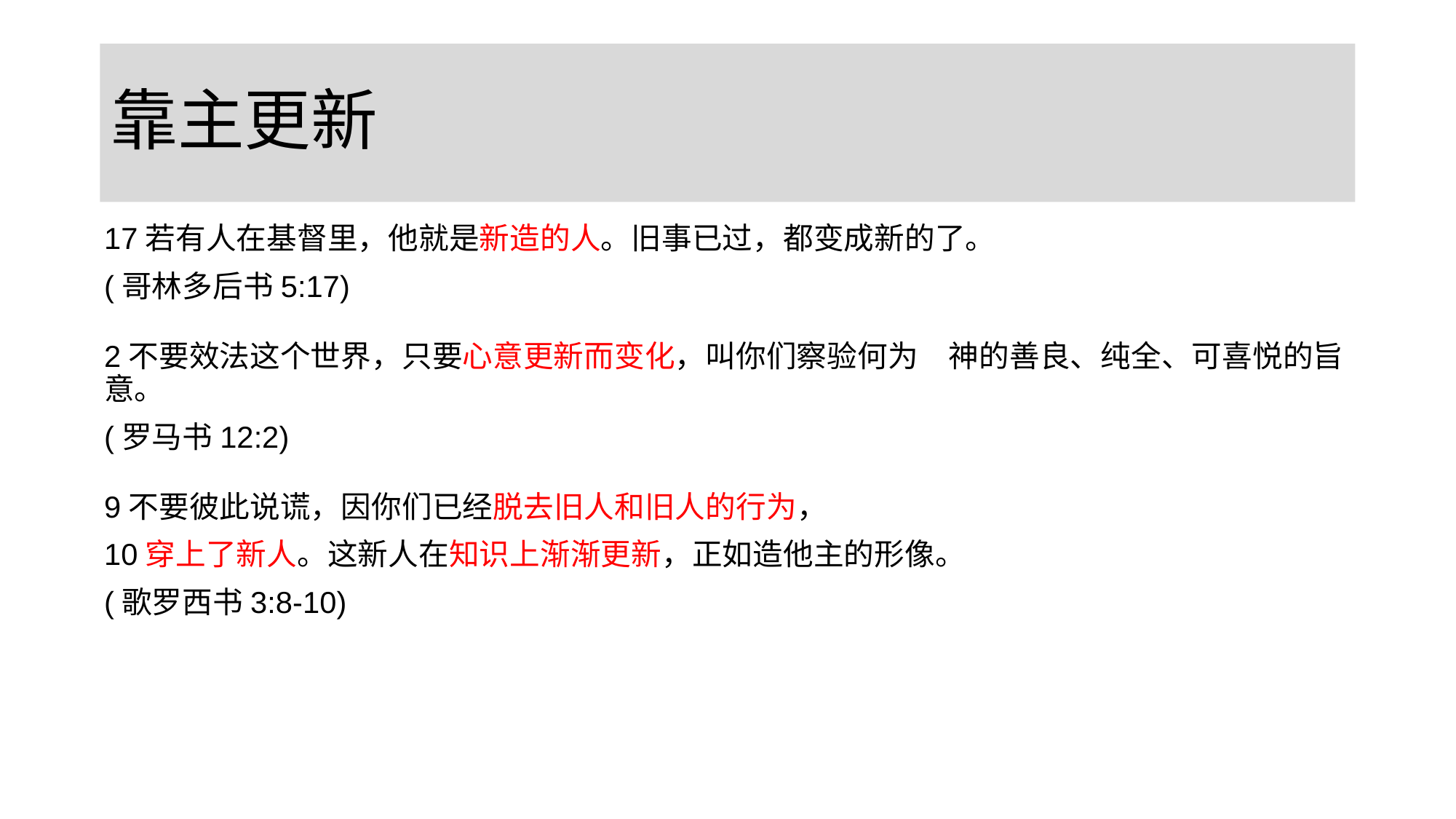

# 靠主更新
17若有人在基督里，他就是新造的人。旧事已过，都变成新的了。
(哥林多后书5:17)

2不要效法这个世界，只要心意更新而变化，叫你们察验何为　神的善良、纯全、可喜悦的旨意。
(罗马书12:2)

9不要彼此说谎，因你们已经脱去旧人和旧人的行为，
10穿上了新人。这新人在知识上渐渐更新，正如造他主的形像。
(歌罗西书3:8-10)